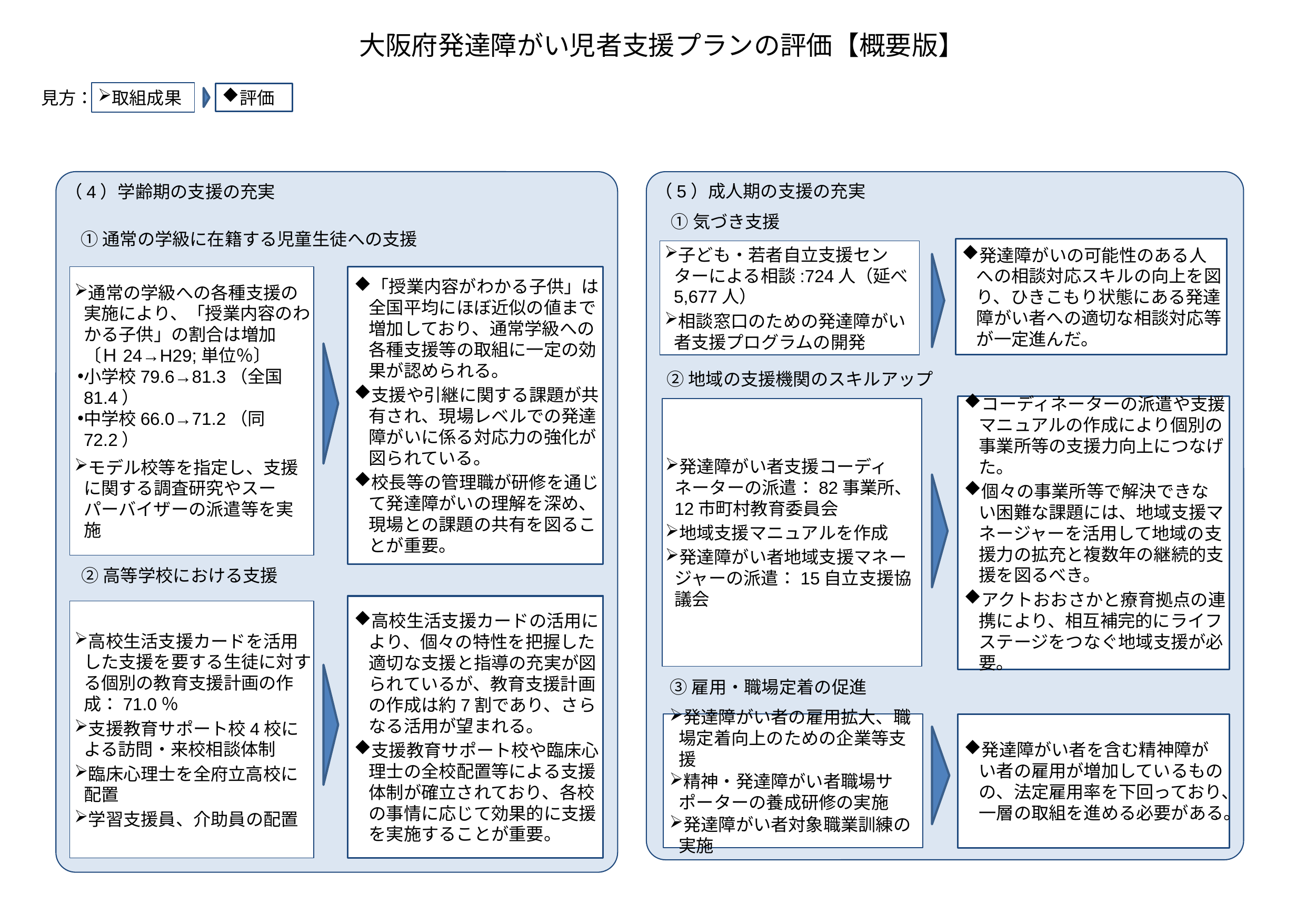

大阪府発達障がい児者支援プランの評価【概要版】
取組成果
評価

見方：
（4）学齢期の支援の充実
①通常の学級に在籍する児童生徒への支援
「授業内容がわかる子供」は全国平均にほぼ近似の値まで増加しており、通常学級への各種支援等の取組に一定の効果が認められる。
支援や引継に関する課題が共有され、現場レベルでの発達障がいに係る対応力の強化が図られている。
校長等の管理職が研修を通じて発達障がいの理解を深め、現場との課題の共有を図ることが重要。
通常の学級への各種支援の実施により、「授業内容のわかる子供」の割合は増加〔Ｈ24→H29;単位％〕
小学校79.6→81.3（全国81.4）
中学校66.0→71.2（同72.2）
モデル校等を指定し、支援に関する調査研究やスーパーバイザーの派遣等を実施

②高等学校における支援
高校生活支援カードの活用により、個々の特性を把握した適切な支援と指導の充実が図られているが、教育支援計画の作成は約7割であり、さらなる活用が望まれる。
支援教育サポート校や臨床心理士の全校配置等による支援体制が確立されており、各校の事情に応じて効果的に支援を実施することが重要。
高校生活支援カードを活用した支援を要する生徒に対する個別の教育支援計画の作成：71.0％
支援教育サポート校4校による訪問・来校相談体制
臨床心理士を全府立高校に配置
学習支援員、介助員の配置

（5）成人期の支援の充実
①気づき支援
発達障がいの可能性のある人への相談対応スキルの向上を図り、ひきこもり状態にある発達障がい者への適切な相談対応等が一定進んだ。
子ども・若者自立支援センターによる相談:724人（延べ5,677人）
相談窓口のための発達障がい者支援プログラムの開発

②地域の支援機関のスキルアップ
コーディネーターの派遣や支援マニュアルの作成により個別の事業所等の支援力向上につなげた。
個々の事業所等で解決できない困難な課題には、地域支援マネージャーを活用して地域の支援力の拡充と複数年の継続的支援を図るべき。
アクトおおさかと療育拠点の連携により、相互補完的にライフステージをつなぐ地域支援が必要。
発達障がい者支援コーディネーターの派遣：82事業所、12市町村教育委員会
地域支援マニュアルを作成
発達障がい者地域支援マネージャーの派遣：15自立支援協議会

③雇用・職場定着の促進
発達障がい者の雇用拡大、職場定着向上のための企業等支援
精神・発達障がい者職場サポーターの養成研修の実施
発達障がい者対象職業訓練の実施
発達障がい者を含む精神障がい者の雇用が増加しているものの、法定雇用率を下回っており、一層の取組を進める必要がある。